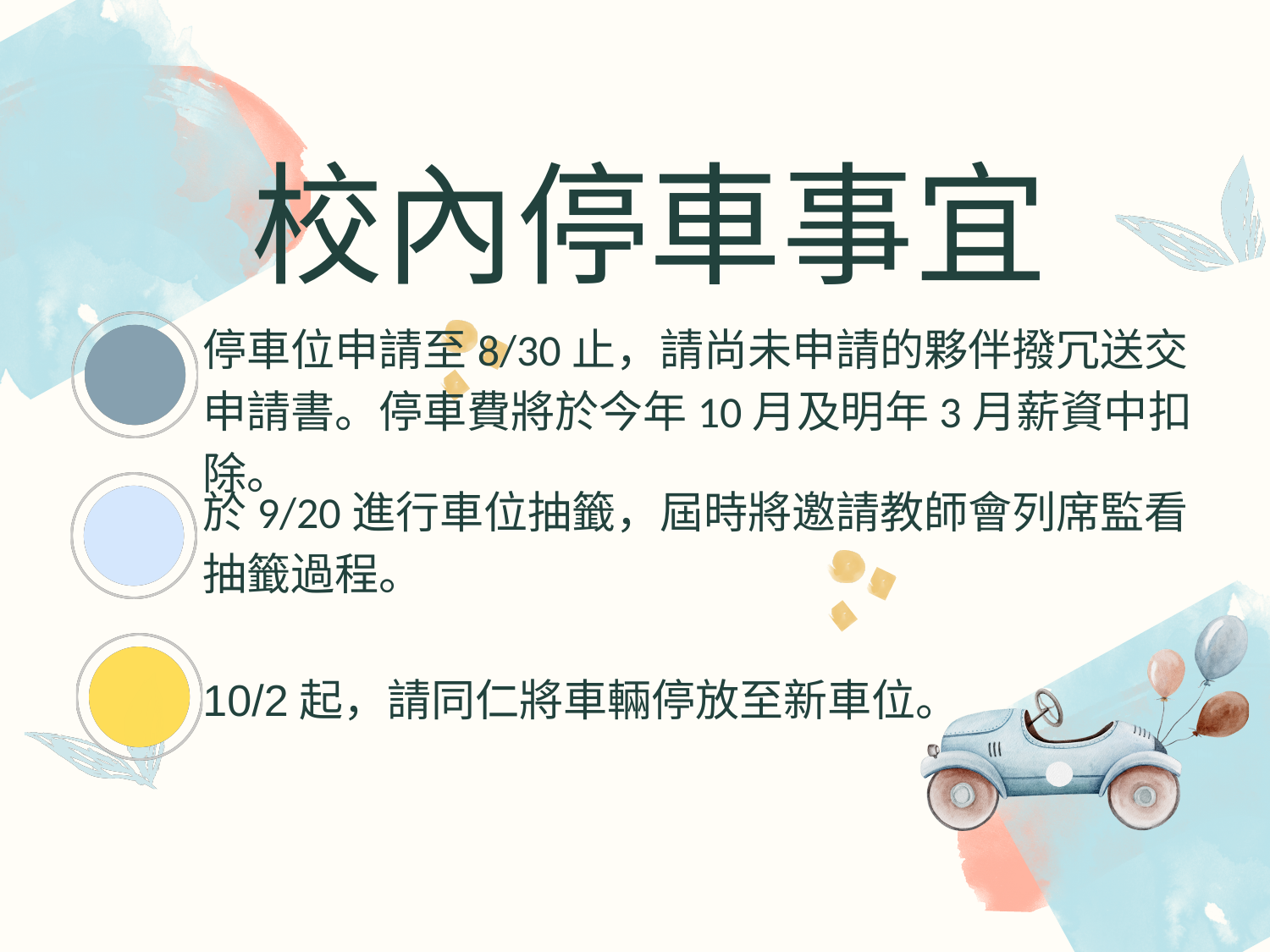

校內停車事宜

停車位申請至8/30止，請尚未申請的夥伴撥冗送交申請書。停車費將於今年10月及明年3月薪資中扣除。

於9/20進行車位抽籤，屆時將邀請教師會列席監看抽籤過程。

10/2起，請同仁將車輛停放至新車位。